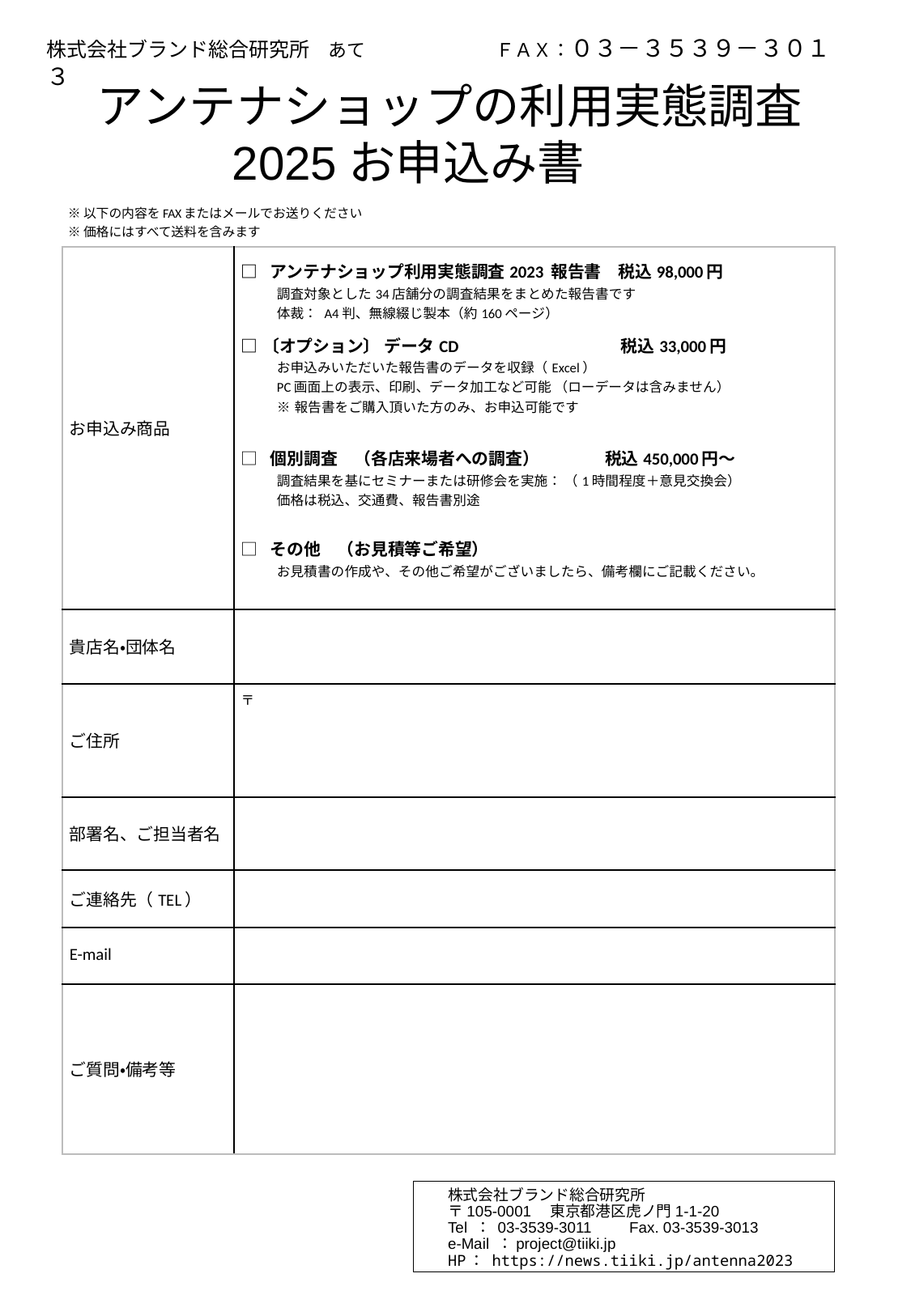

株式会社ブランド総合研究所　あて　　　　　　　ＦＡＸ：０３－３５３９－３０１３
# アンテナショップの利用実態調査2025お申込み書
※以下の内容をFAXまたはメールでお送りください
※価格にはすべて送料を含みます
| お申込み商品 | □ アンテナショップ利用実態調査2023 報告書　税込98,000円 調査対象とした34店舗分の調査結果をまとめた報告書です 体裁： A4判、無線綴じ製本（約160ページ） □〔オプション〕 データCD　　　　　　　　　 税込33,000円 お申込みいただいた報告書のデータを収録（Excel） PC画面上の表示、印刷、データ加工など可能 （ローデータは含みません） ※報告書をご購入頂いた方のみ、お申込可能です 　　　　　　　　　　　　　　　　　　　 □ 個別調査　（各店来場者への調査）　　　 税込450,000円～ 調査結果を基にセミナーまたは研修会を実施： （1時間程度＋意見交換会） 価格は税込、交通費、報告書別途 □ その他　（お見積等ご希望） お見積書の作成や、その他ご希望がございましたら、備考欄にご記載ください。 |
| --- | --- |
| 貴店名・団体名 |  |
| ご住所 | 〒 |
| 部署名、ご担当者名 |  |
| ご連絡先（TEL） |  |
| E-mail |  |
| ご質問・備考等 |  |
株式会社ブランド総合研究所
〒105-0001　東京都港区虎ノ門1-1-20
Tel ： 03-3539-3011　　Fax. 03-3539-3013
e-Mail ：project@tiiki.jp
HP： https://news.tiiki.jp/antenna2023